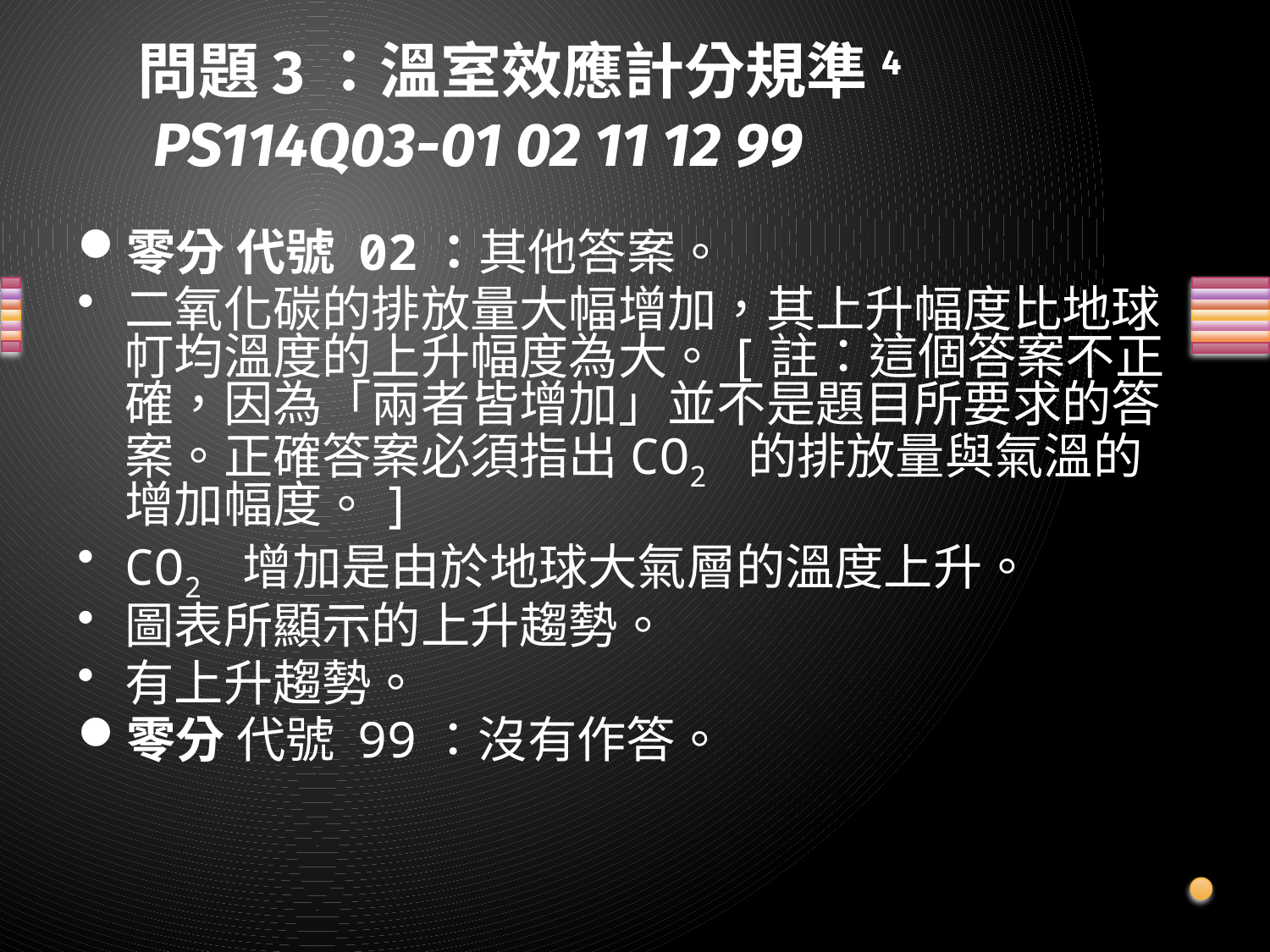

# 問題3：溫室效應計分規準4 PS114Q03-01 02 11 12 99
零分 代號 02：其他答案。
二氧化碳的排放量大幅增加，其上升幅度比地球帄均溫度的上升幅度為大。[註：這個答案不正確，因為「兩者皆增加」並不是題目所要求的答案。正確答案必須指出CO2 的排放量與氣溫的增加幅度。]
CO2 增加是由於地球大氣層的溫度上升。
圖表所顯示的上升趨勢。
有上升趨勢。
零分 代號 99：沒有作答。